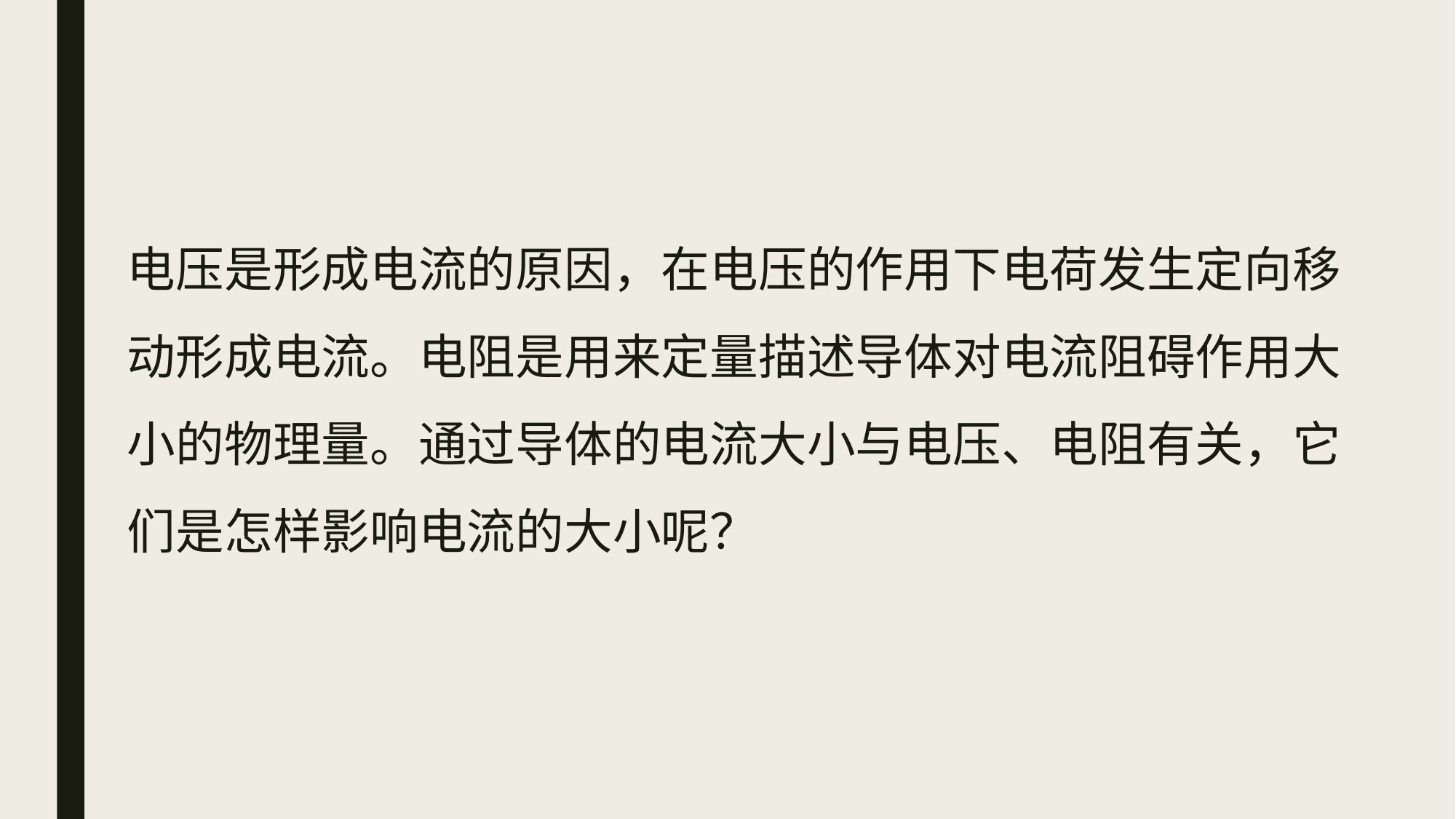

电压是形成电流的原因，在电压的作用下电荷发生定向移动形成电流。电阻是用来定量描述导体对电流阻碍作用大小的物理量。通过导体的电流大小与电压、电阻有关，它们是怎样影响电流的大小呢？